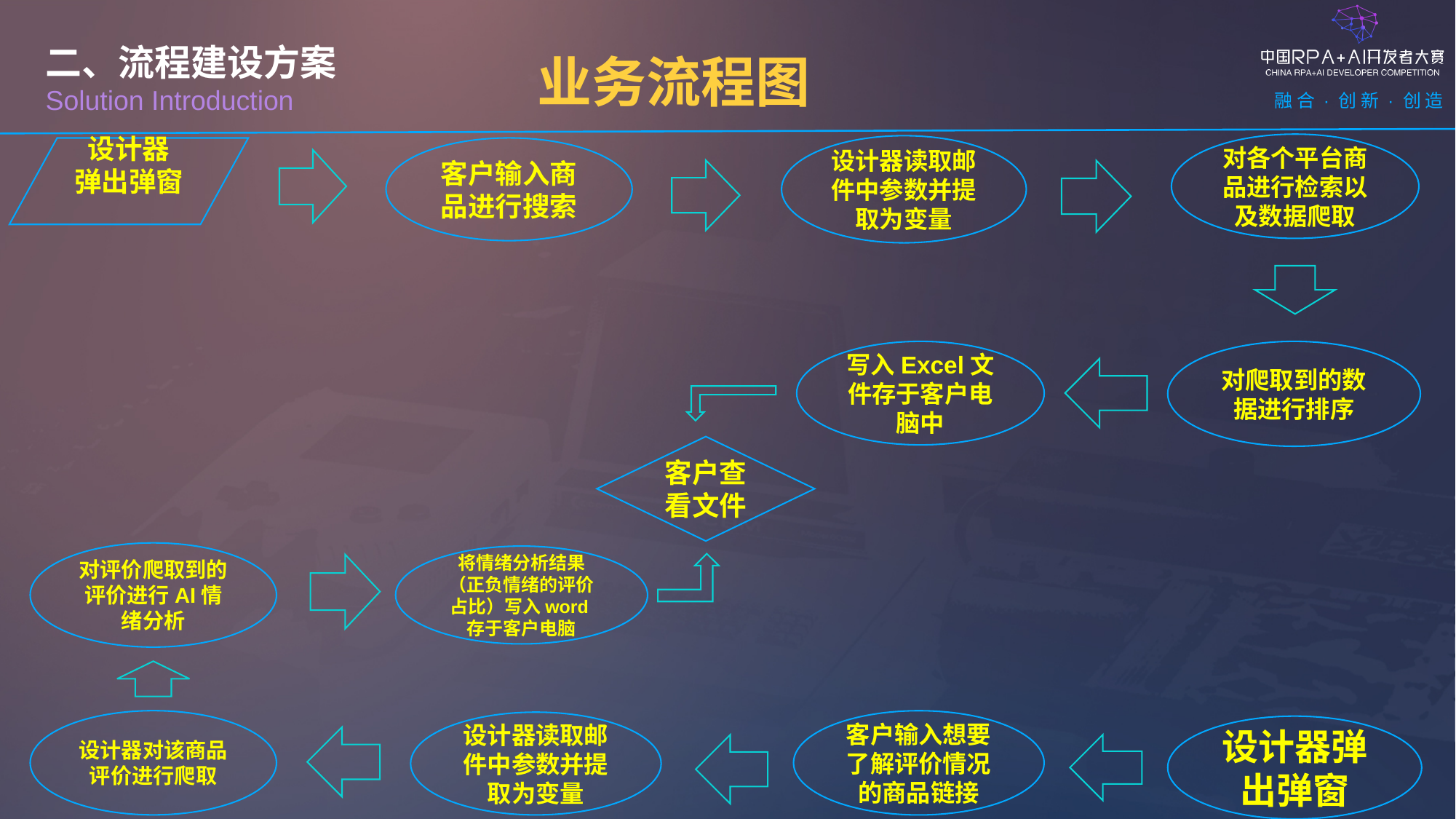

二、流程建设方案
Solution Introduction

业务流程图

对各个平台商品进行检索以及数据爬取
设计器读取邮件中参数并提取为变量
设计器
弹出弹窗
客户输入商品进行搜索

写入Excel文件存于客户电脑中
对爬取到的数据进行排序

客户查看文件
对评价爬取到的评价进行AI情绪分析
将情绪分析结果（正负情绪的评价占比）写入word存于客户电脑

设计器对该商品评价进行爬取
客户输入想要了解评价情况的商品链接
设计器读取邮件中参数并提取为变量
设计器弹出弹窗